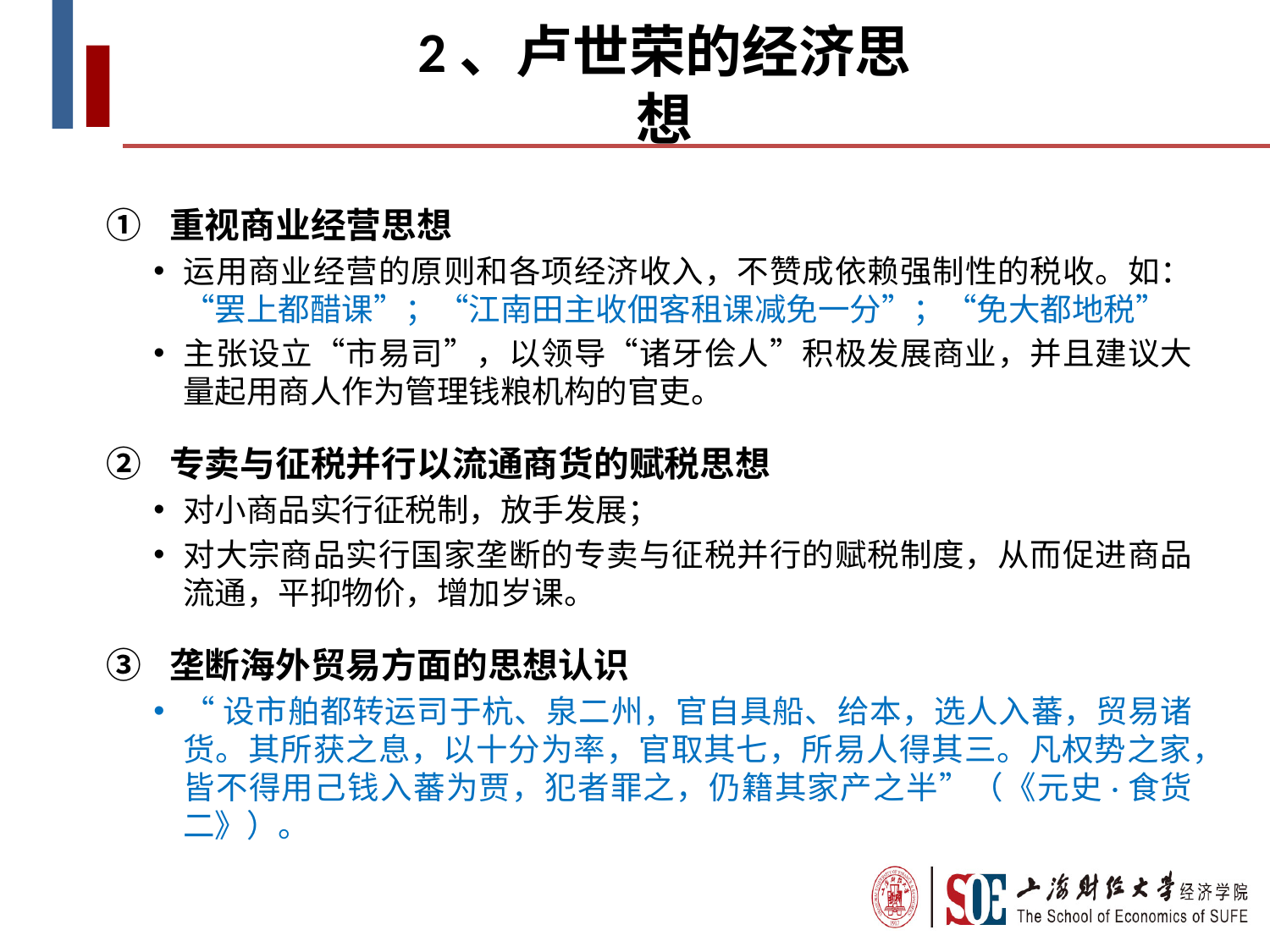

# 2、卢世荣的经济思想
重视商业经营思想
运用商业经营的原则和各项经济收入，不赞成依赖强制性的税收。如：“罢上都醋课”；“江南田主收佃客租课减免一分”；“免大都地税”
主张设立“市易司”，以领导“诸牙侩人”积极发展商业，并且建议大量起用商人作为管理钱粮机构的官吏。
专卖与征税并行以流通商货的赋税思想
对小商品实行征税制，放手发展；
对大宗商品实行国家垄断的专卖与征税并行的赋税制度，从而促进商品流通，平抑物价，增加岁课。
垄断海外贸易方面的思想认识
“设市舶都转运司于杭、泉二州，官自具船、给本，选人入蕃，贸易诸货。其所获之息，以十分为率，官取其七，所易人得其三。凡权势之家，皆不得用己钱入蕃为贾，犯者罪之，仍籍其家产之半”（《元史·食货二》）。